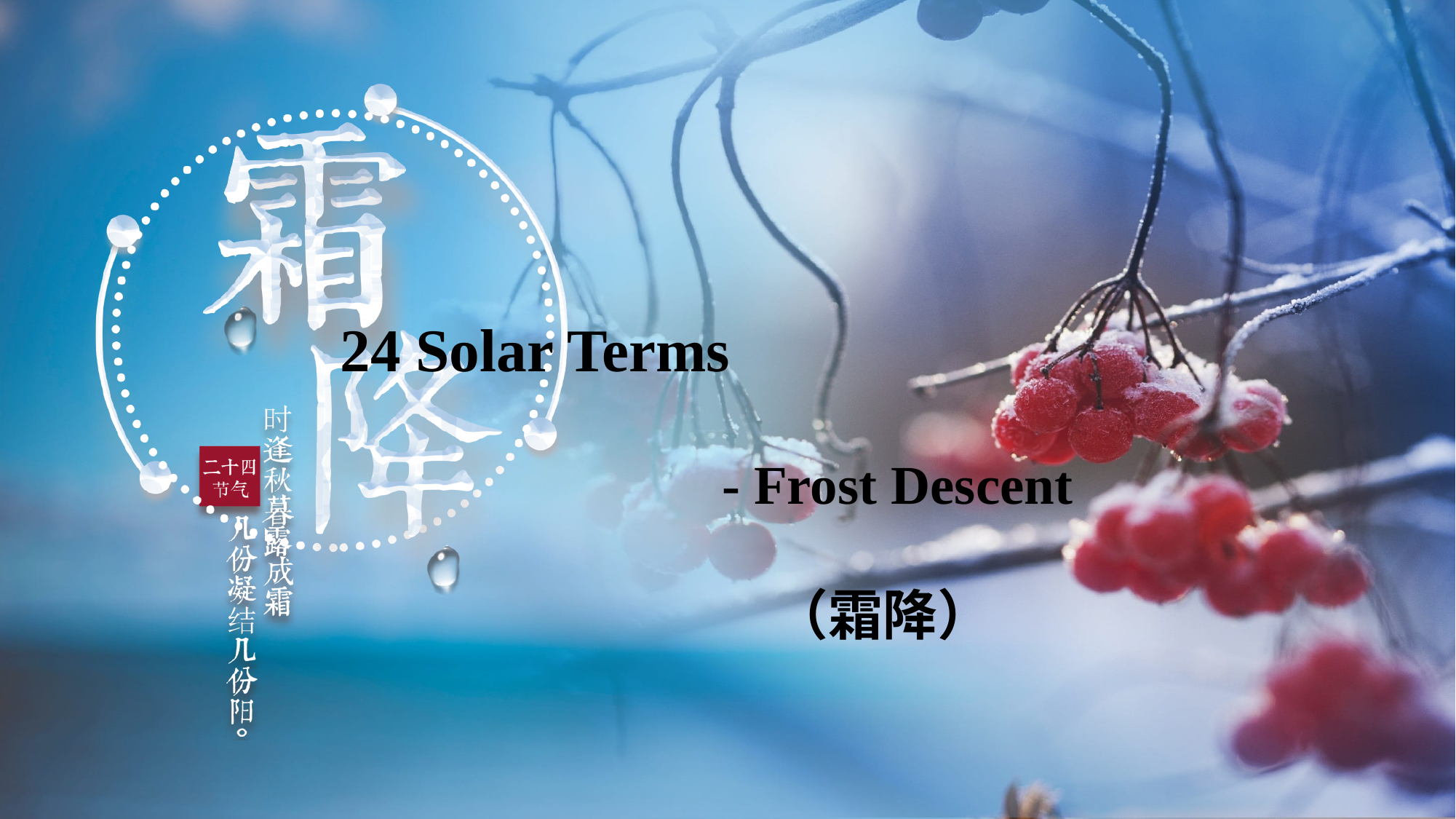

24 Solar Terms
                            - Frost Descent
                                  （霜降）